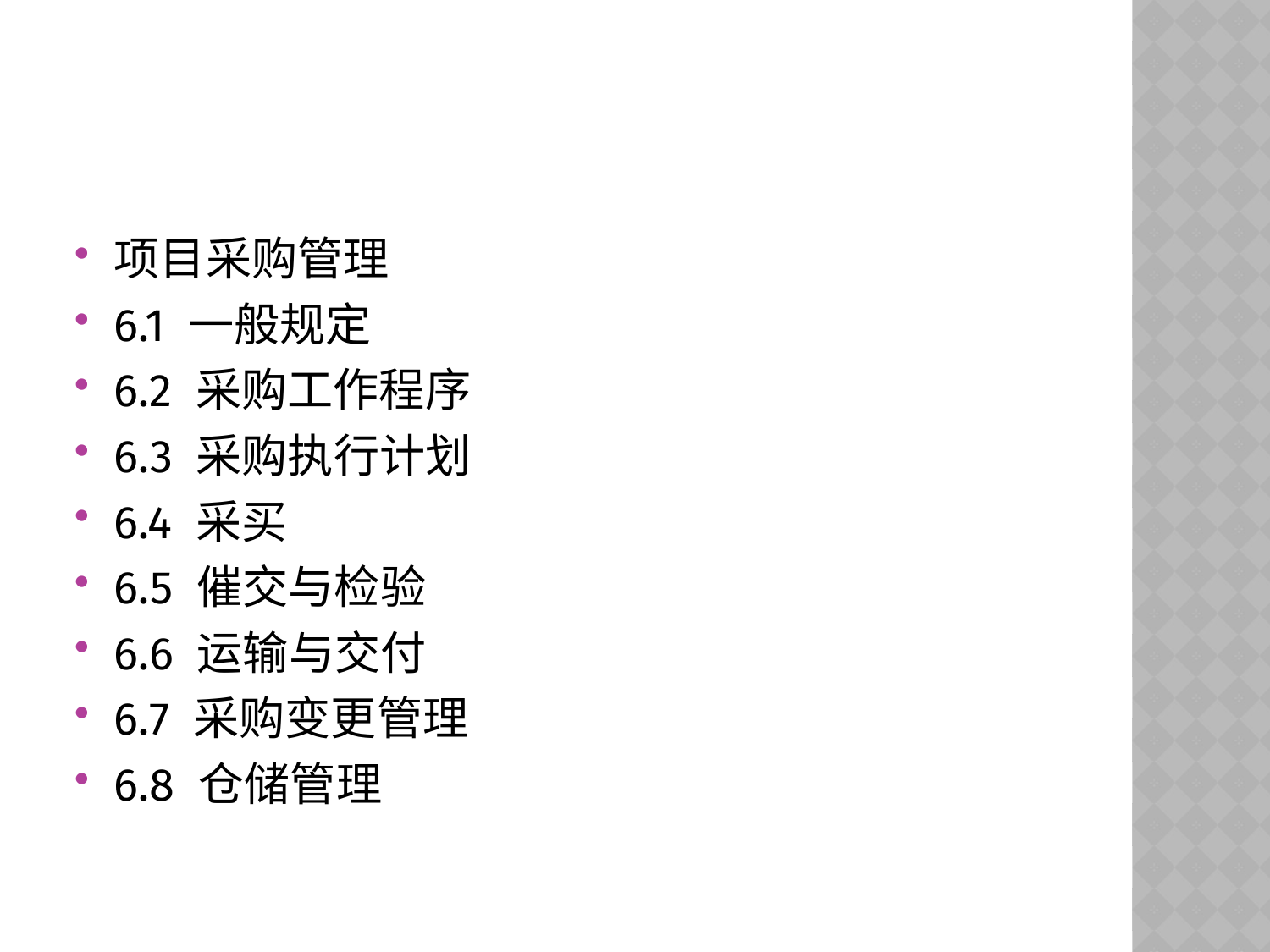

#
项目采购管理
6.1 一般规定
6.2 采购工作程序
6.3 采购执行计划
6.4 采买
6.5 催交与检验
6.6 运输与交付
6.7 采购变更管理
6.8 仓储管理